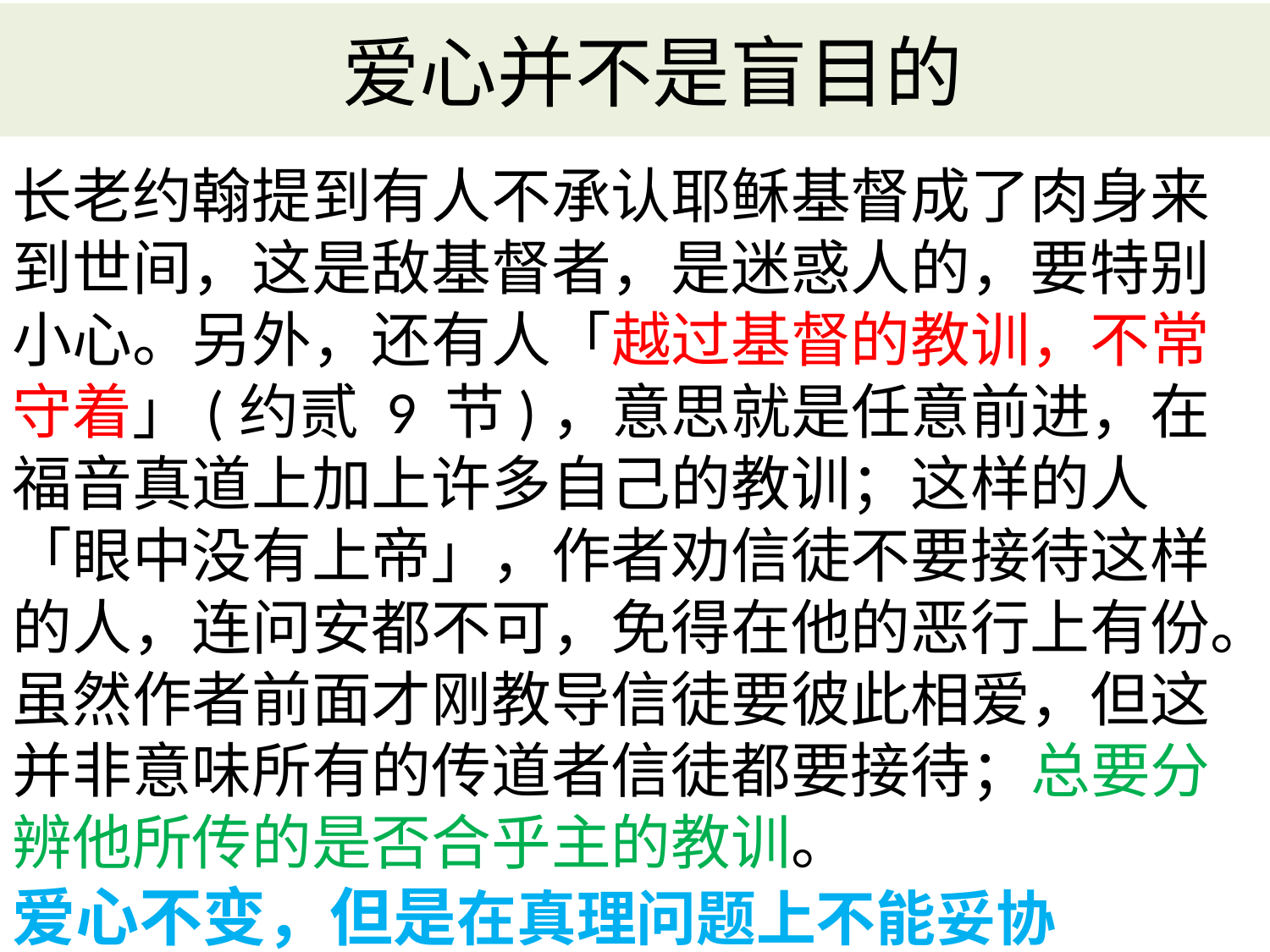

# 爱心并不是盲目的
长老约翰提到有人不承认耶稣基督成了肉身来到世间，这是敌基督者，是迷惑人的，要特别小心。另外，还有人「越过基督的教训，不常守着」(约贰 9 节)，意思就是任意前进，在福音真道上加上许多自己的教训；这样的人「眼中没有上帝」，作者劝信徒不要接待这样的人，连问安都不可，免得在他的恶行上有份。虽然作者前面才刚教导信徒要彼此相爱，但这并非意味所有的传道者信徒都要接待；总要分辨他所传的是否合乎主的教训。
爱心不变，但是在真理问题上不能妥协